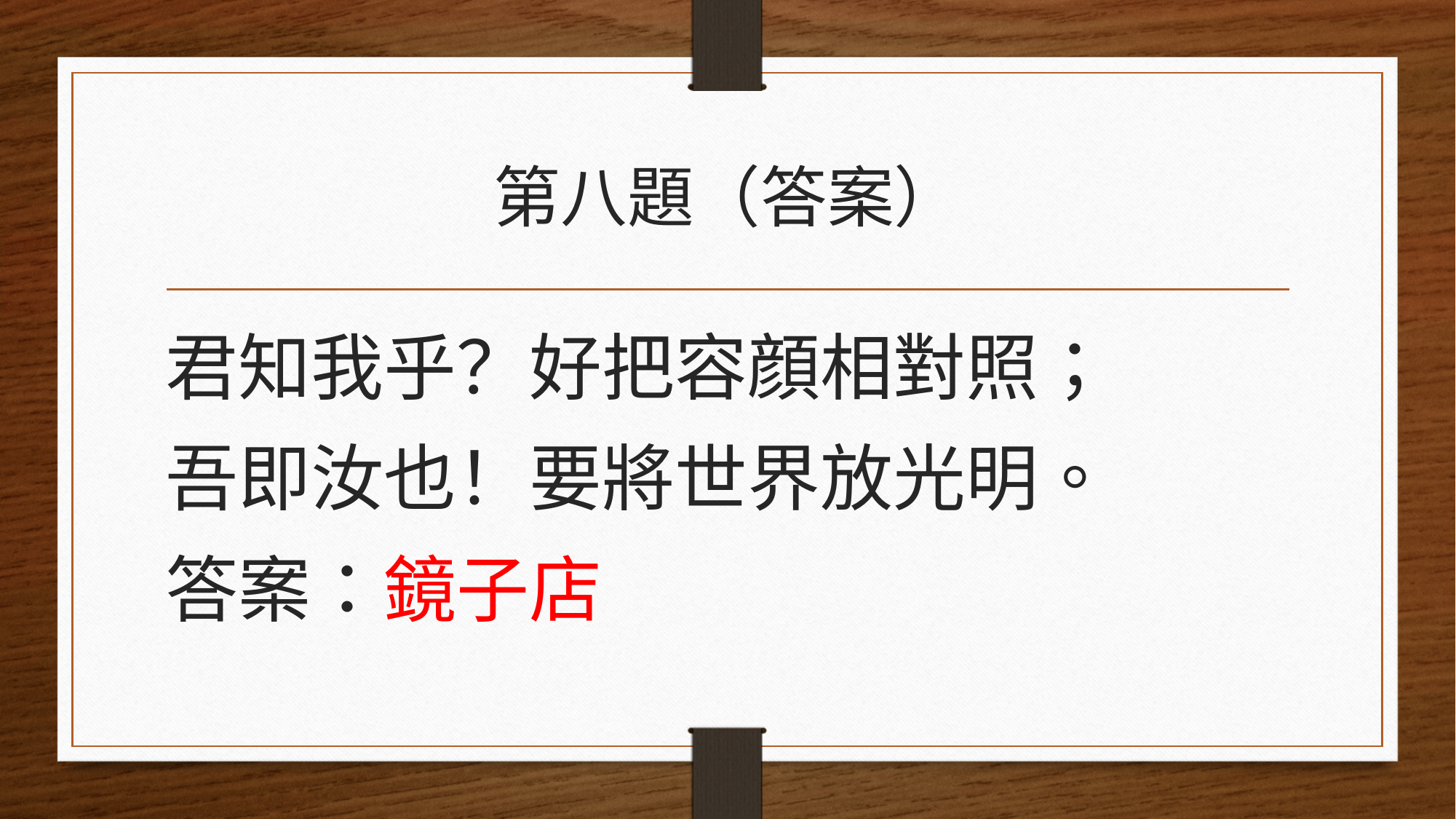

# 第八題（答案）
君知我乎？好把容顔相對照；
吾即汝也！要將世界放光明。
答案：鏡子店